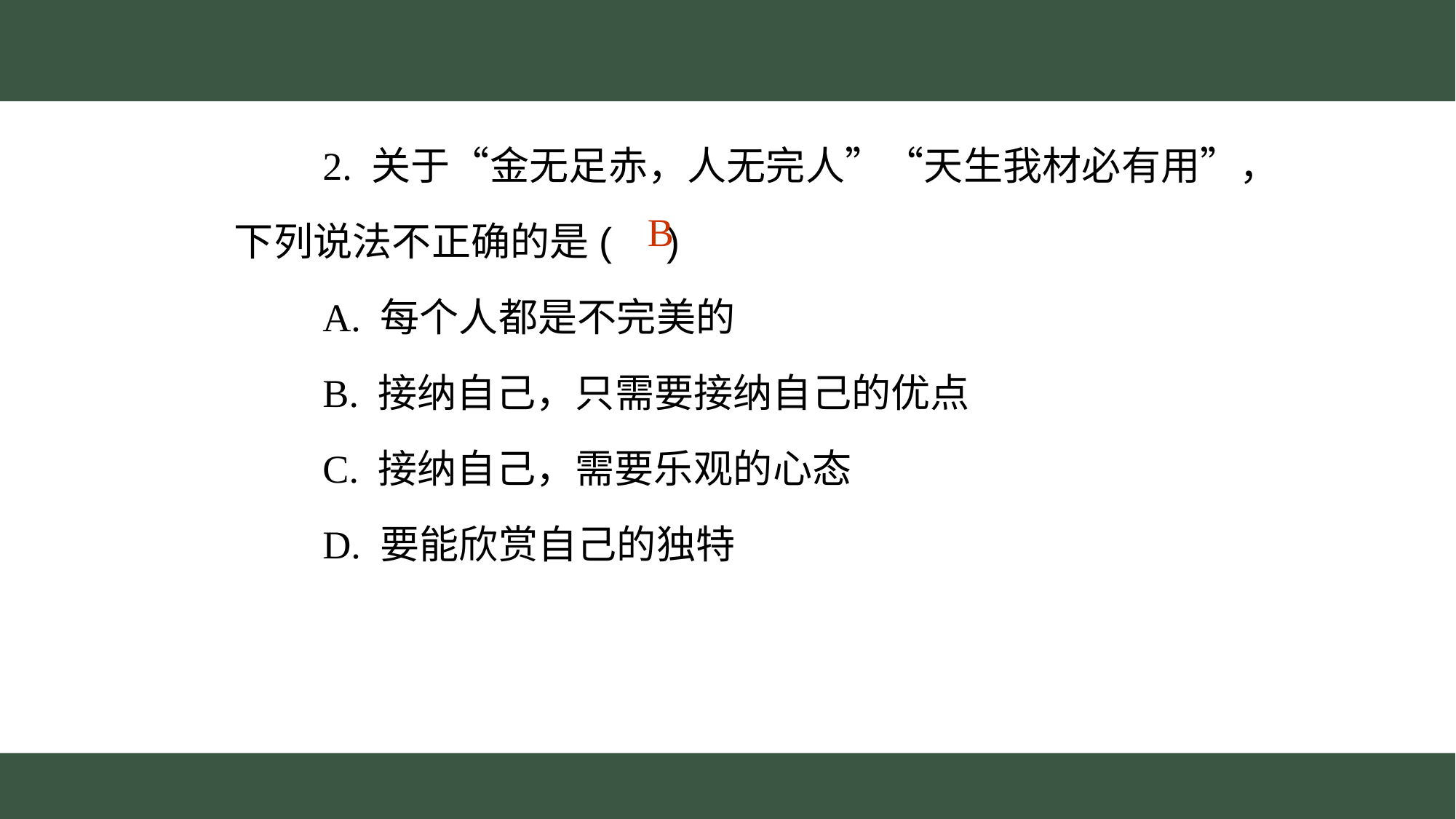

2. 关于“金无足赤，人无完人”“天生我材必有用”，
下列说法不正确的是(     )
　　A. 每个人都是不完美的
　　B. 接纳自己，只需要接纳自己的优点
　　C. 接纳自己，需要乐观的心态
　　D. 要能欣赏自己的独特
B